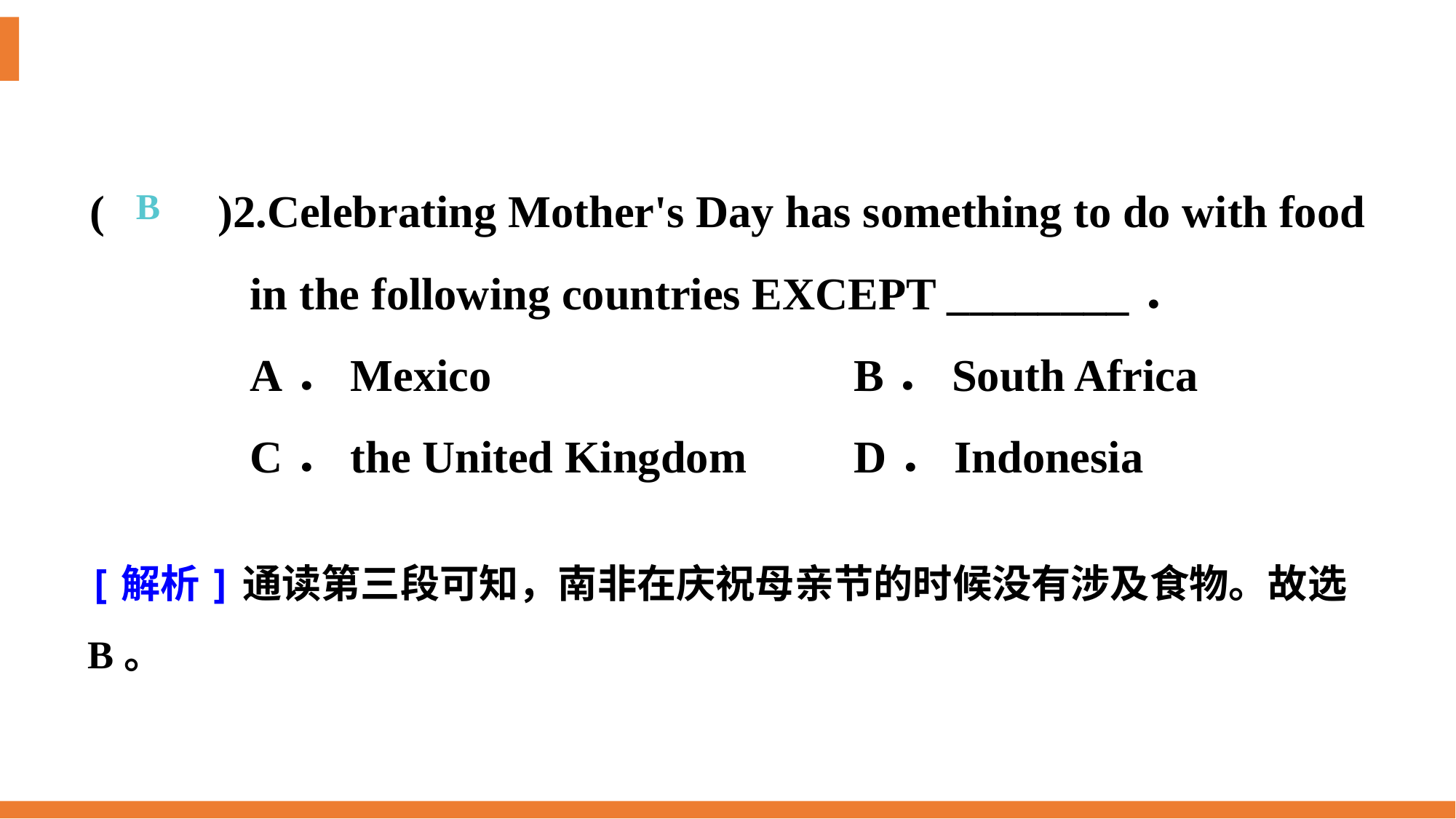

(　　)2.Celebrating Mother's Day has something to do with food
in the following countries EXCEPT ________．
A．Mexico  				B．South Africa
C．the United Kingdom  	D．Indonesia
B
[解析]通读第三段可知，南非在庆祝母亲节的时候没有涉及食物。故选B。